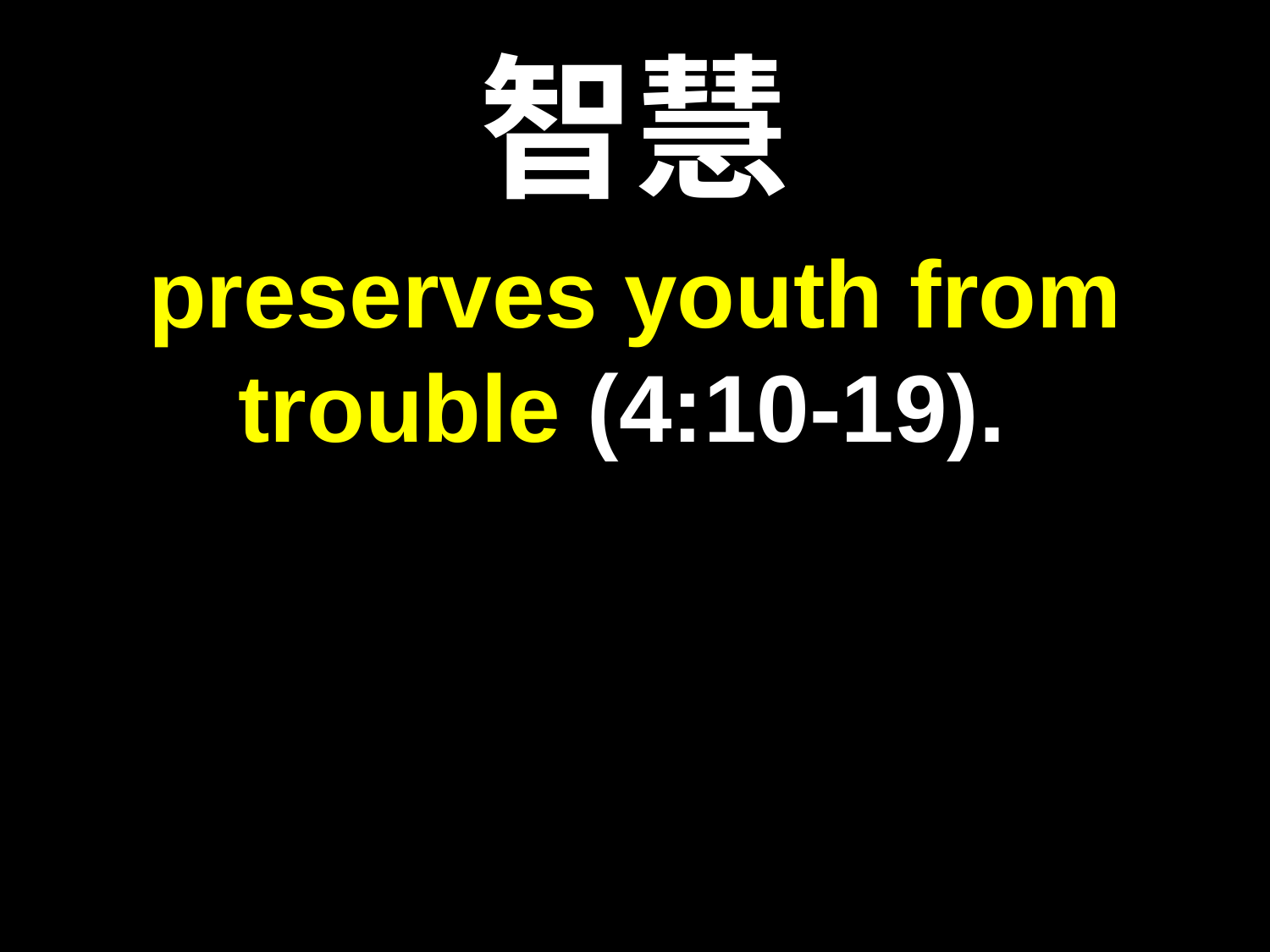

# 智慧
preserves youth from trouble (4:10-19).